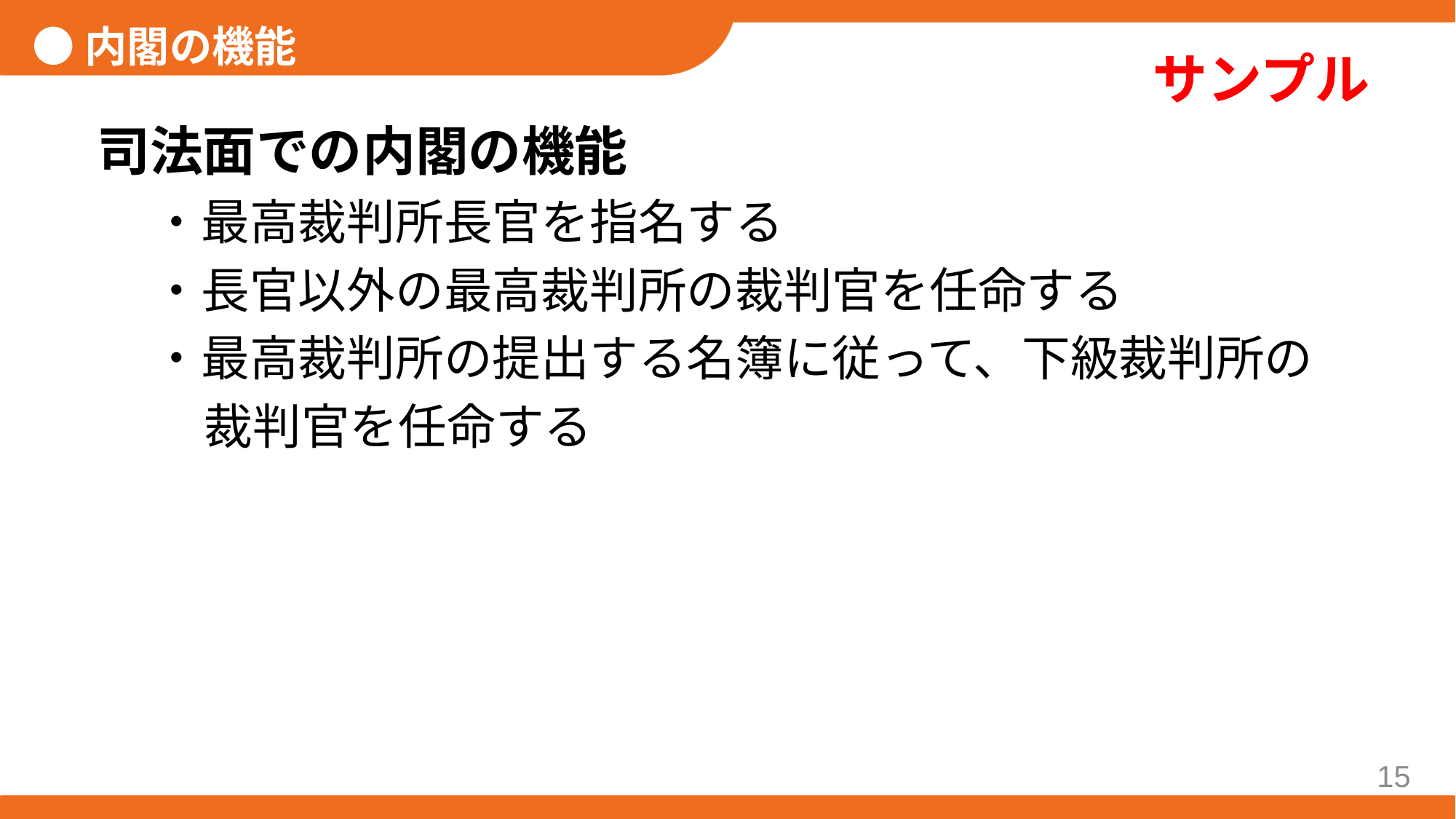

●内閣の機能
司法面での内閣の機能
・最高裁判所長官を指名する
・長官以外の最高裁判所の裁判官を任命する
・最高裁判所の提出する名簿に従って、下級裁判所の
裁判官を任命する